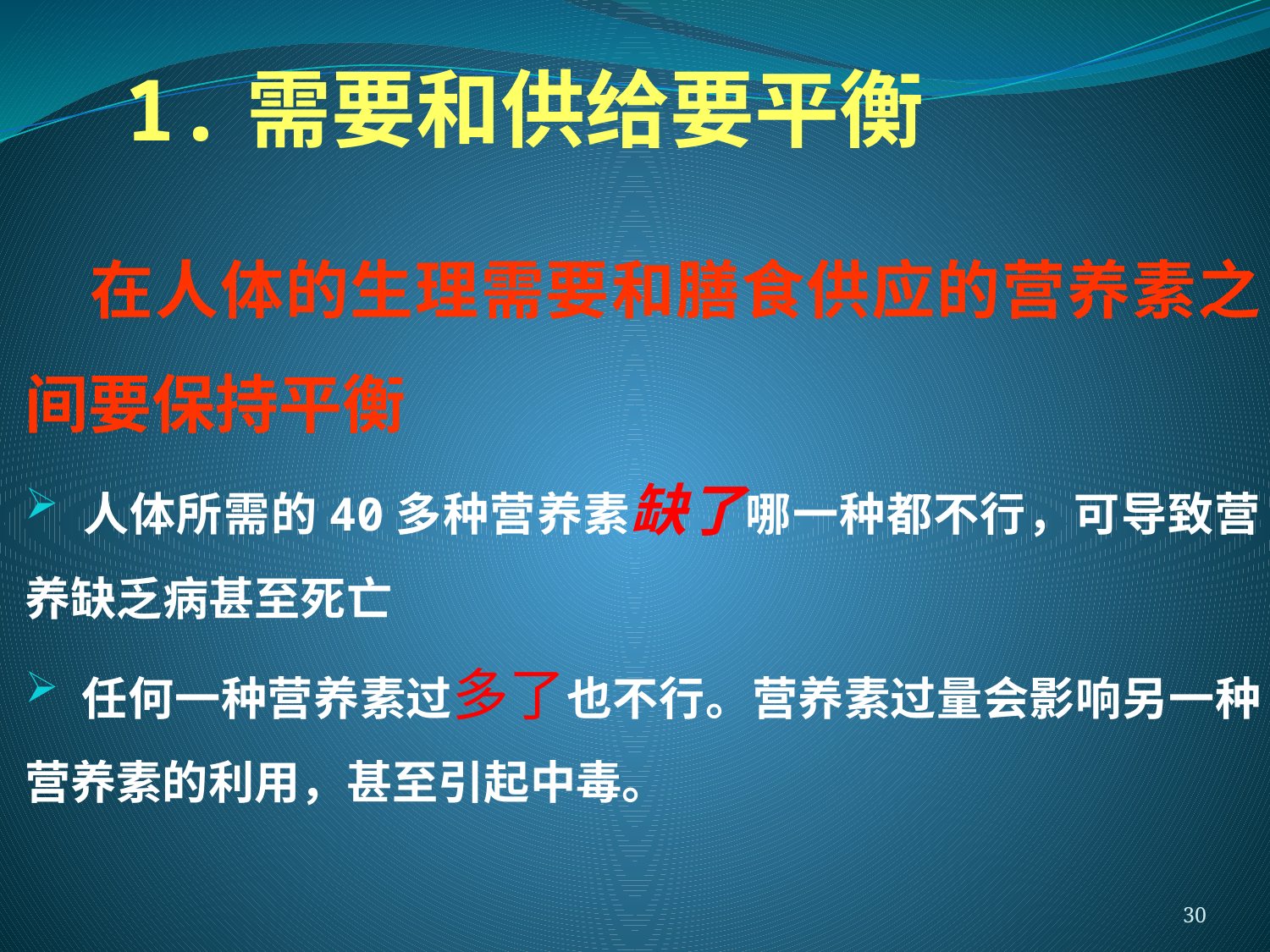

# 1.需要和供给要平衡
   在人体的生理需要和膳食供应的营养素之间要保持平衡
 人体所需的40多种营养素缺了哪一种都不行，可导致营养缺乏病甚至死亡
 任何一种营养素过多了也不行。营养素过量会影响另一种营养素的利用，甚至引起中毒。
30